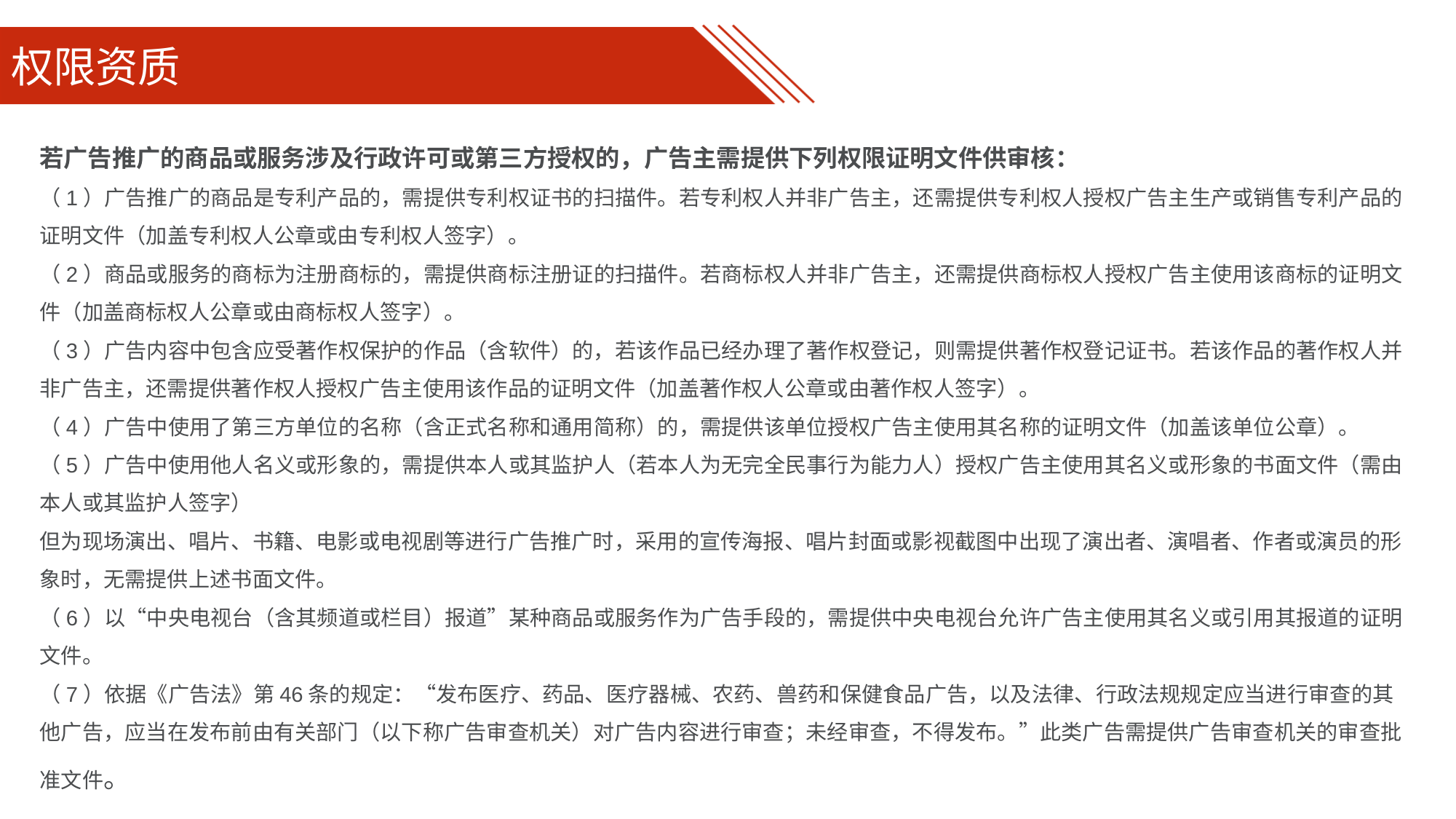

# 权限资质
若广告推广的商品或服务涉及行政许可或第三方授权的，广告主需提供下列权限证明文件供审核：
（1）广告推广的商品是专利产品的，需提供专利权证书的扫描件。若专利权人并非广告主，还需提供专利权人授权广告主生产或销售专利产品的证明文件（加盖专利权人公章或由专利权人签字）。
（2）商品或服务的商标为注册商标的，需提供商标注册证的扫描件。若商标权人并非广告主，还需提供商标权人授权广告主使用该商标的证明文件（加盖商标权人公章或由商标权人签字）。
（3）广告内容中包含应受著作权保护的作品（含软件）的，若该作品已经办理了著作权登记，则需提供著作权登记证书。若该作品的著作权人并非广告主，还需提供著作权人授权广告主使用该作品的证明文件（加盖著作权人公章或由著作权人签字）。
（4）广告中使用了第三方单位的名称（含正式名称和通用简称）的，需提供该单位授权广告主使用其名称的证明文件（加盖该单位公章）。
（5）广告中使用他人名义或形象的，需提供本人或其监护人（若本人为无完全民事行为能力人）授权广告主使用其名义或形象的书面文件（需由本人或其监护人签字）
但为现场演出、唱片、书籍、电影或电视剧等进行广告推广时，采用的宣传海报、唱片封面或影视截图中出现了演出者、演唱者、作者或演员的形象时，无需提供上述书面文件。
（6）以“中央电视台（含其频道或栏目）报道”某种商品或服务作为广告手段的，需提供中央电视台允许广告主使用其名义或引用其报道的证明文件。
（7）依据《广告法》第46条的规定：“发布医疗、药品、医疗器械、农药、兽药和保健食品广告，以及法律、行政法规规定应当进行审查的其他广告，应当在发布前由有关部门（以下称广告审查机关）对广告内容进行审查；未经审查，不得发布。”此类广告需提供广告审查机关的审查批准文件。